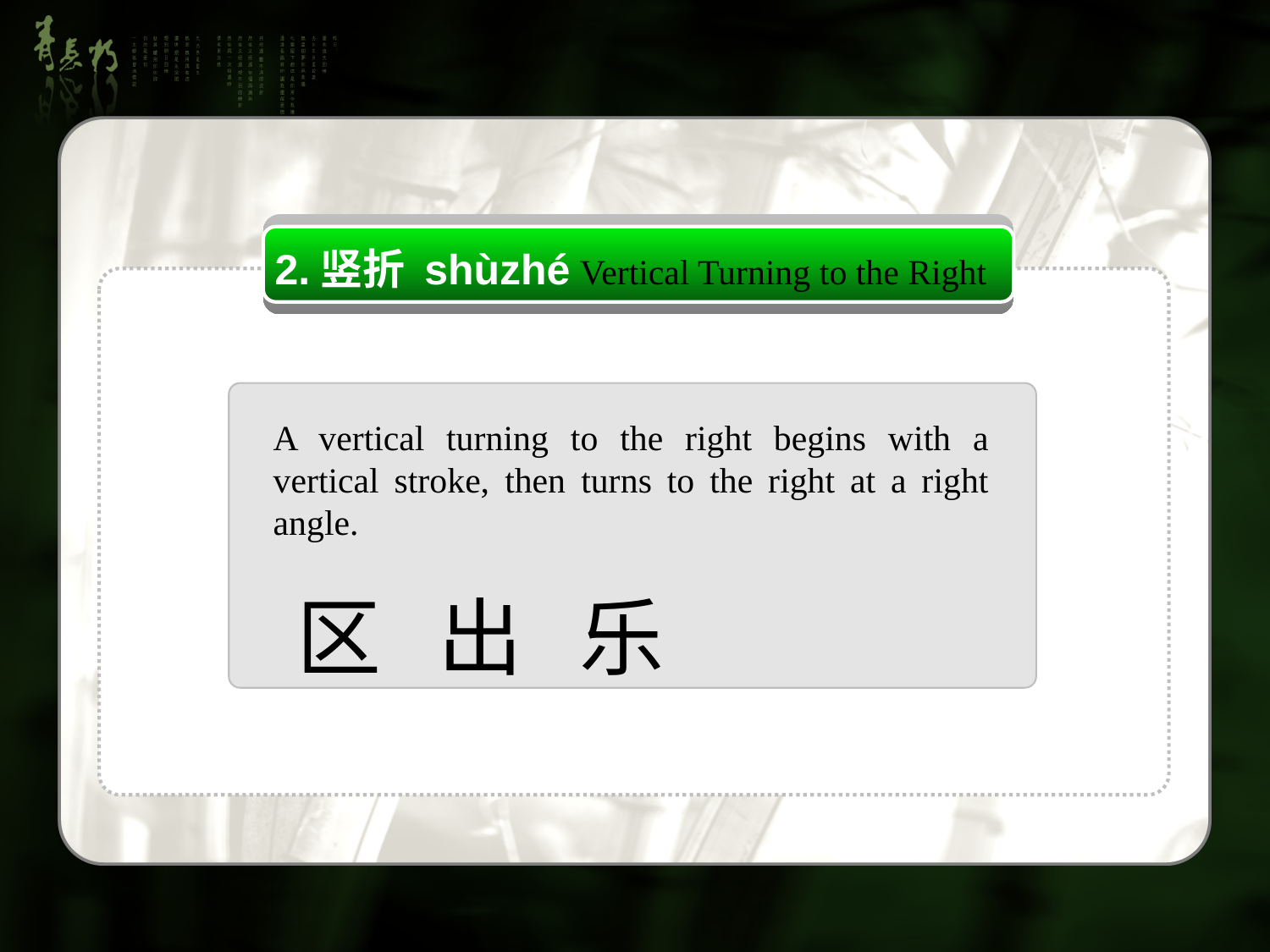

2.竖折 shùzhé Vertical Turning to the Right

A vertical turning to the right begins with a vertical stroke, then turns to the right at a right angle.

区   出   乐